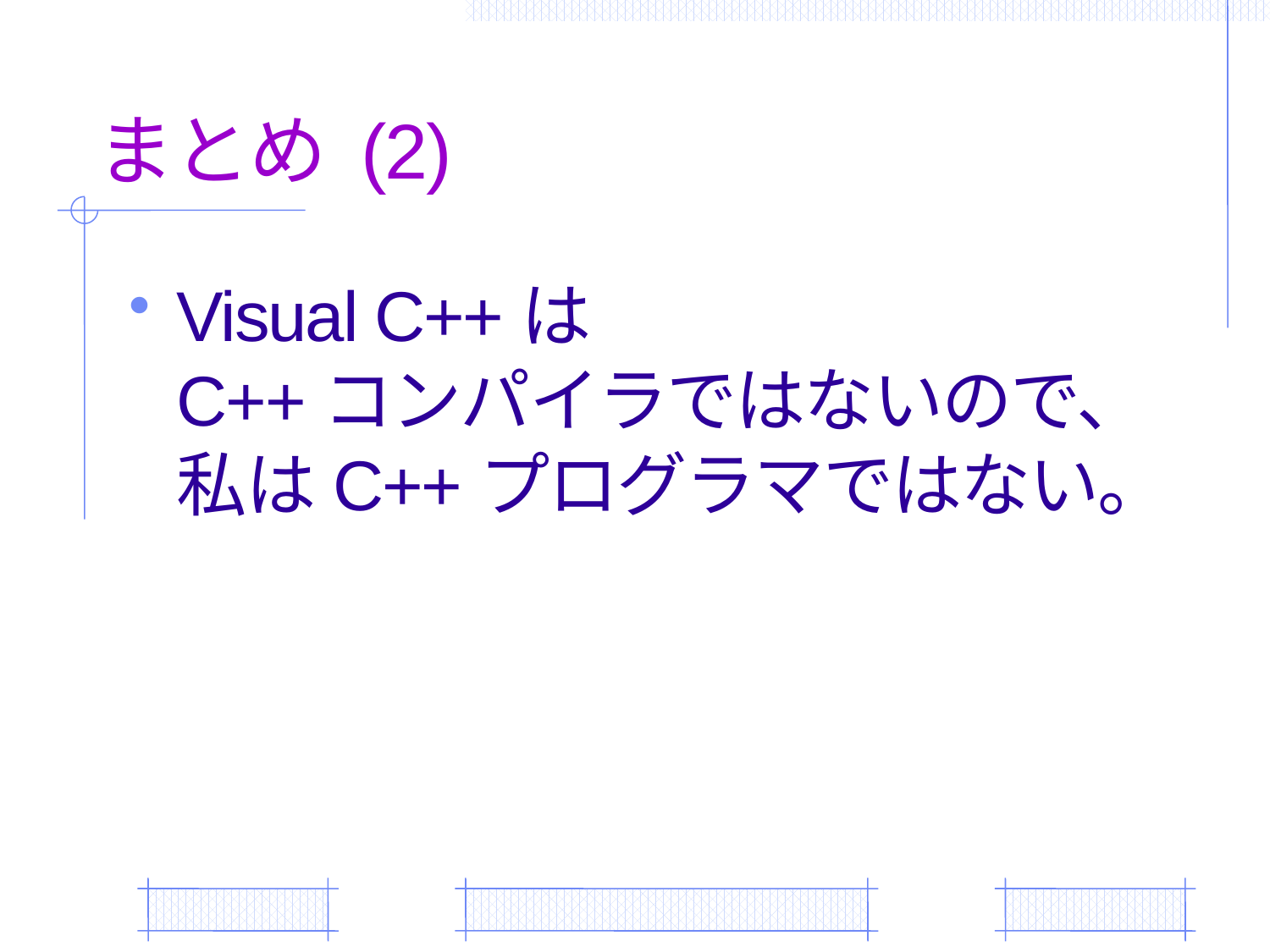

# まとめ (2)
Visual C++は
C++コンパイラではないので、
私はC++プログラマではない。